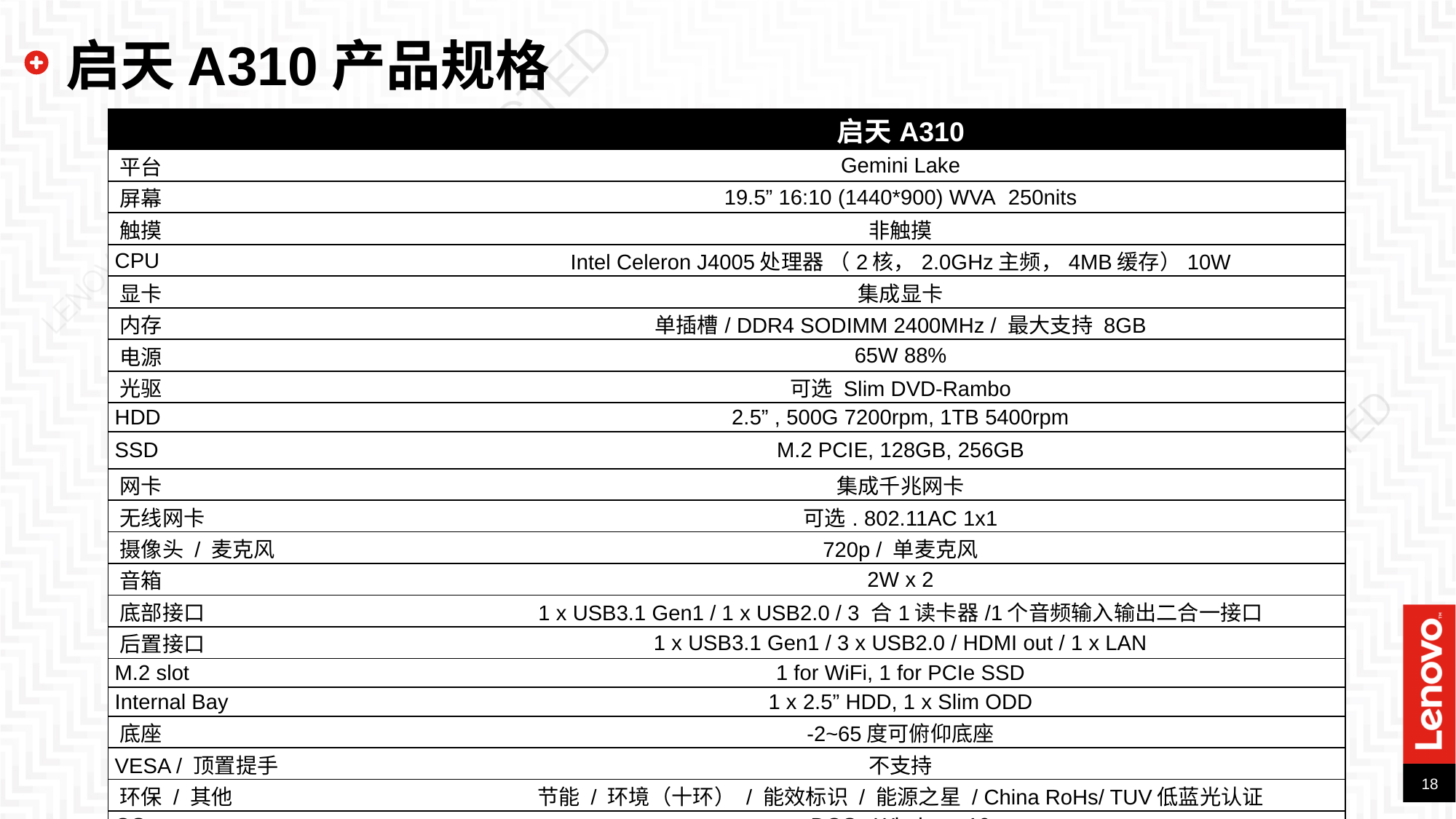

# 启天A310产品规格
|  | 启天A310 |
| --- | --- |
| 平台 | Gemini Lake |
| 屏幕 | 19.5” 16:10 (1440\*900) WVA 250nits |
| 触摸 | 非触摸 |
| CPU | Intel Celeron J4005处理器 （2核，2.0GHz主频，4MB缓存）10W |
| 显卡 | 集成显卡 |
| 内存 | 单插槽/ DDR4 SODIMM 2400MHz / 最大支持 8GB |
| 电源 | 65W 88% |
| 光驱 | 可选 Slim DVD-Rambo |
| HDD | 2.5” , 500G 7200rpm, 1TB 5400rpm |
| SSD | M.2 PCIE, 128GB, 256GB |
| 网卡 | 集成千兆网卡 |
| 无线网卡 | 可选. 802.11AC 1x1 |
| 摄像头 / 麦克风 | 720p / 单麦克风 |
| 音箱 | 2W x 2 |
| 底部接口 | 1 x USB3.1 Gen1 / 1 x USB2.0 / 3 合1读卡器/1个音频输入输出二合一接口 |
| 后置接口 | 1 x USB3.1 Gen1 / 3 x USB2.0 / HDMI out / 1 x LAN |
| M.2 slot | 1 for WiFi, 1 for PCIe SSD |
| Internal Bay | 1 x 2.5” HDD, 1 x Slim ODD |
| 底座 | -2~65度可俯仰底座 |
| VESA / 顶置提手 | 不支持 |
| 环保 / 其他 | 节能 / 环境（十环） / 能效标识 / 能源之星 / China RoHs/ TUV低蓝光认证 |
| OS | DOS , Windows 10 |